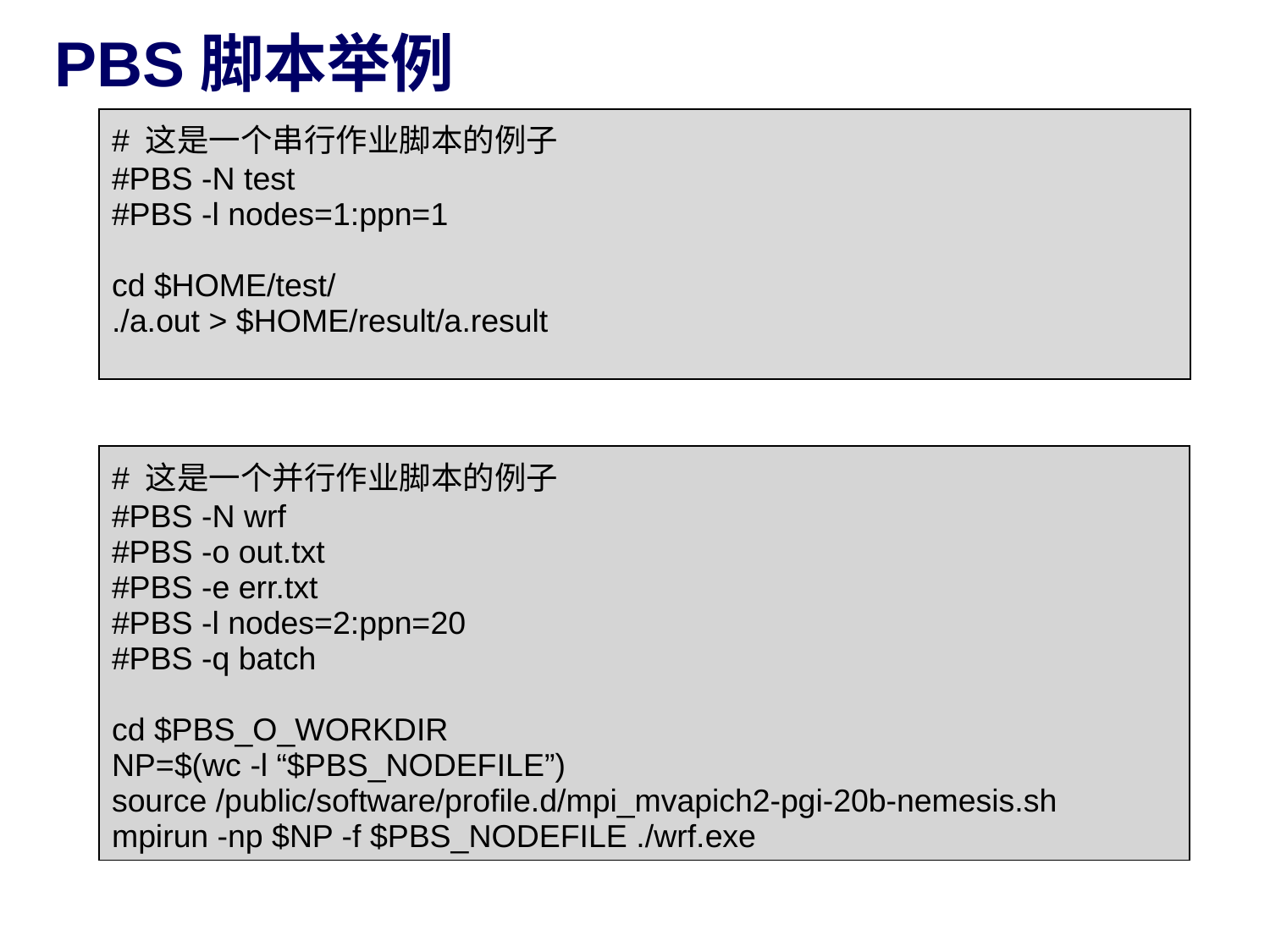

PBS脚本举例
| # 这是一个串行作业脚本的例子 #PBS -N test #PBS -l nodes=1:ppn=1 cd $HOME/test/ ./a.out > $HOME/result/a.result |
| --- |
| # 这是一个并行作业脚本的例子 #PBS -N wrf #PBS -o out.txt #PBS -e err.txt #PBS -l nodes=2:ppn=20 #PBS -q batch cd $PBS\_O\_WORKDIR NP=$(wc -l “$PBS\_NODEFILE”) source /public/software/profile.d/mpi\_mvapich2-pgi-20b-nemesis.sh mpirun -np $NP -f $PBS\_NODEFILE ./wrf.exe |
| --- |